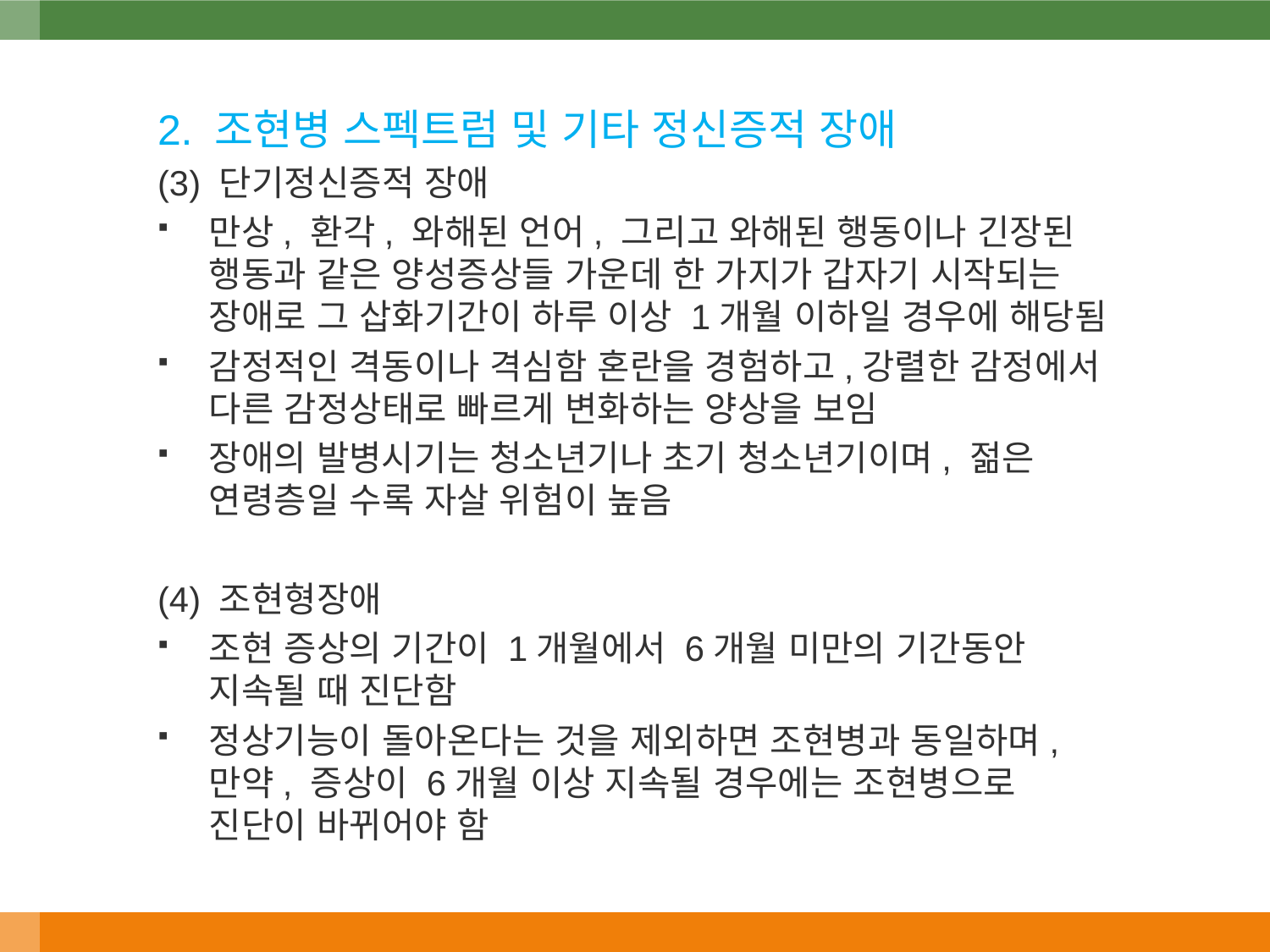

2. 조현병 스펙트럼 및 기타 정신증적 장애
(3) 단기정신증적 장애
만상, 환각, 와해된 언어, 그리고 와해된 행동이나 긴장된 행동과 같은 양성증상들 가운데 한 가지가 갑자기 시작되는 장애로 그 삽화기간이 하루 이상 1개월 이하일 경우에 해당됨
감정적인 격동이나 격심함 혼란을 경험하고,강렬한 감정에서 다른 감정상태로 빠르게 변화하는 양상을 보임
장애의 발병시기는 청소년기나 초기 청소년기이며, 젊은 연령층일 수록 자살 위험이 높음

(4) 조현형장애
조현 증상의 기간이 1개월에서 6개월 미만의 기간동안 지속될 때 진단함
정상기능이 돌아온다는 것을 제외하면 조현병과 동일하며, 만약, 증상이 6개월 이상 지속될 경우에는 조현병으로 진단이 바뀌어야 함